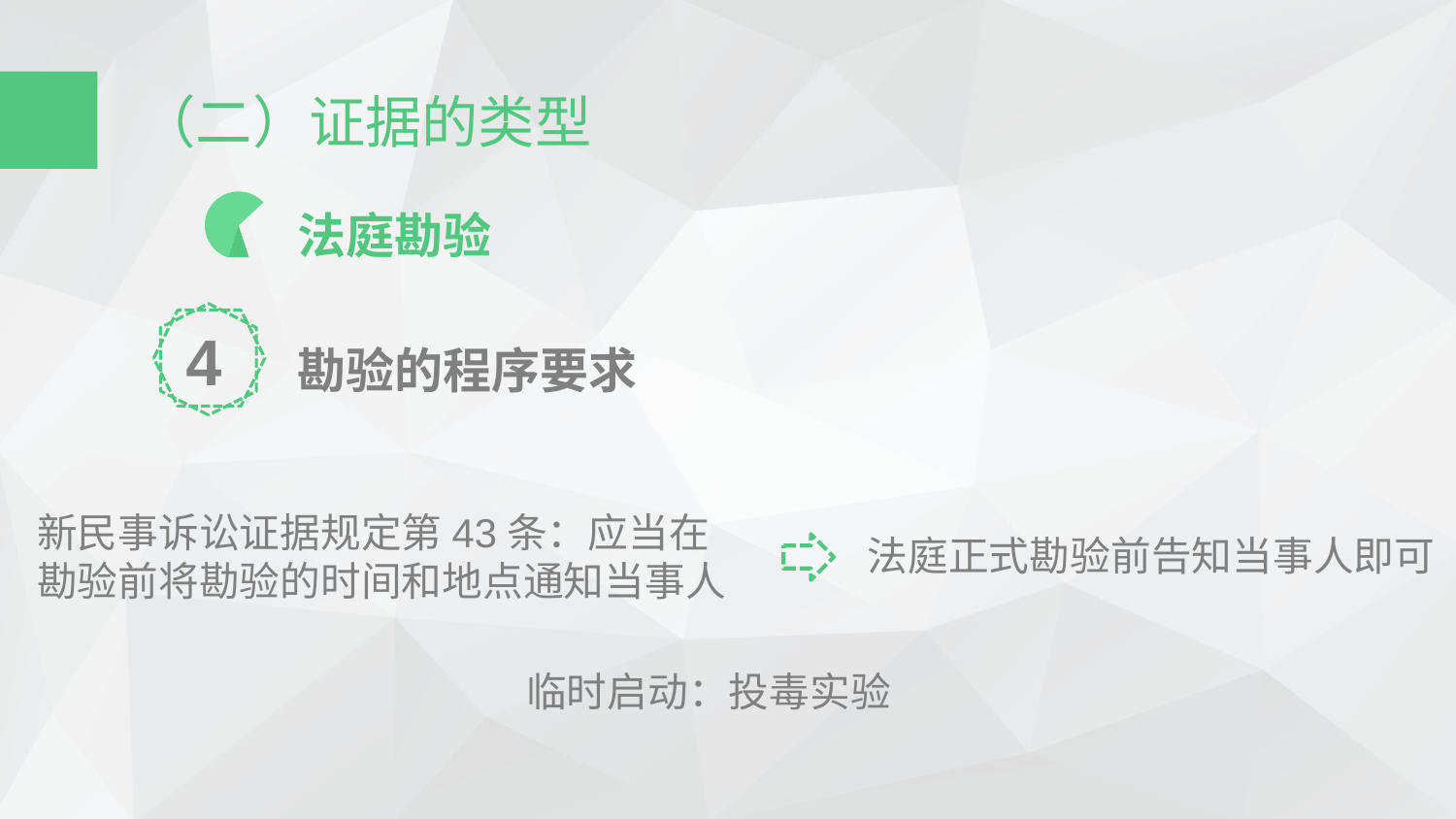

（二）证据的类型

法庭勘验

4
勘验的程序要求
新民事诉讼证据规定第43条：应当在勘验前将勘验的时间和地点通知当事人
法庭正式勘验前告知当事人即可

临时启动：投毒实验